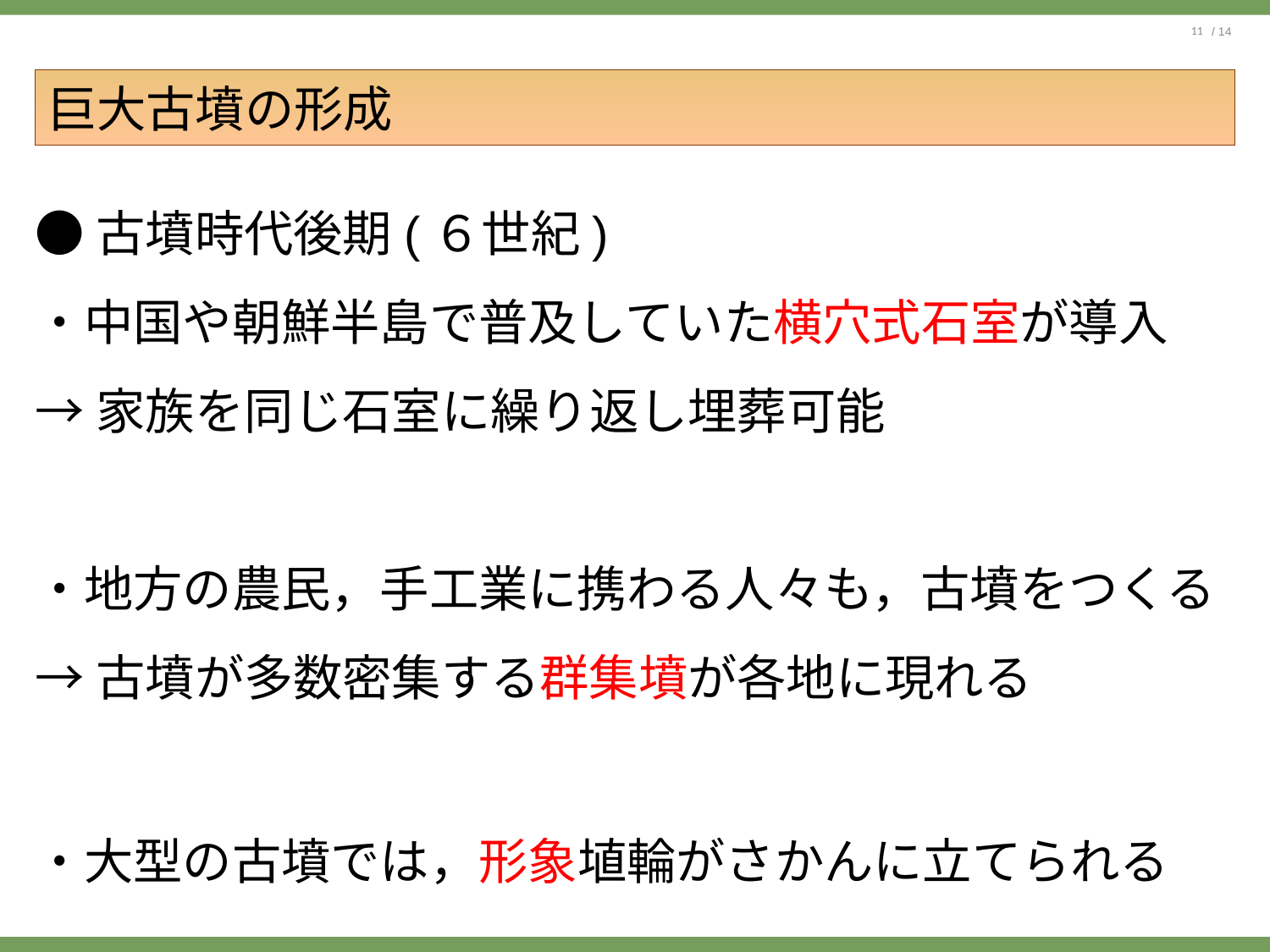

# 巨大古墳の形成
●古墳時代後期(６世紀)
・中国や朝鮮半島で普及していた横穴式石室が導入
→家族を同じ石室に繰り返し埋葬可能

・地方の農民，手工業に携わる人々も，古墳をつくる
→古墳が多数密集する群集墳が各地に現れる

・大型の古墳では，形象埴輪がさかんに立てられる